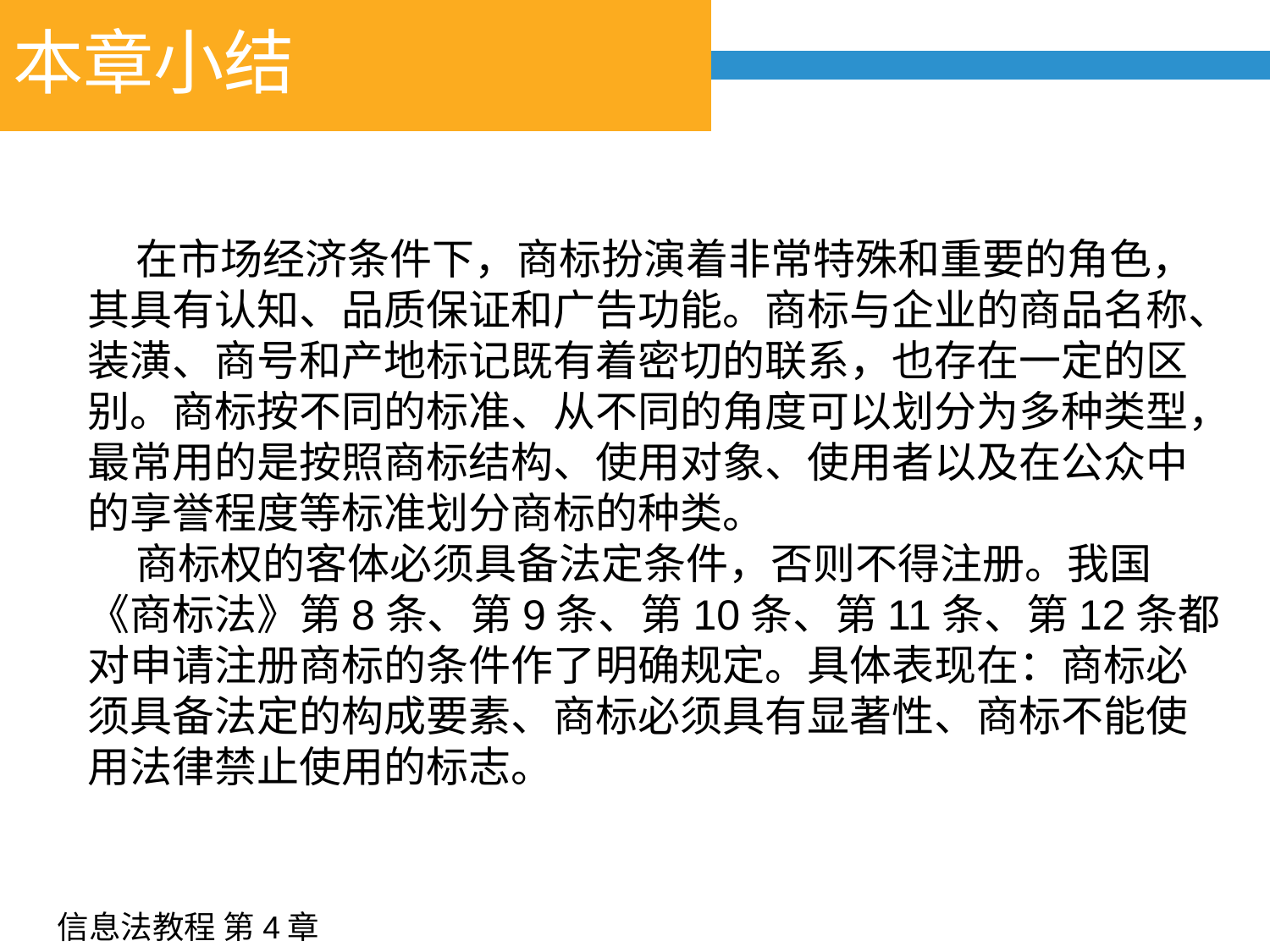

# 本章小结
    在市场经济条件下，商标扮演着非常特殊和重要的角色，其具有认知、品质保证和广告功能。商标与企业的商品名称、装潢、商号和产地标记既有着密切的联系，也存在一定的区别。商标按不同的标准、从不同的角度可以划分为多种类型，最常用的是按照商标结构、使用对象、使用者以及在公众中的享誉程度等标准划分商标的种类。
    商标权的客体必须具备法定条件，否则不得注册。我国《商标法》第8条、第9条、第10条、第11条、第12条都对申请注册商标的条件作了明确规定。具体表现在：商标必须具备法定的构成要素、商标必须具有显著性、商标不能使用法律禁止使用的标志。
信息法教程 第4章